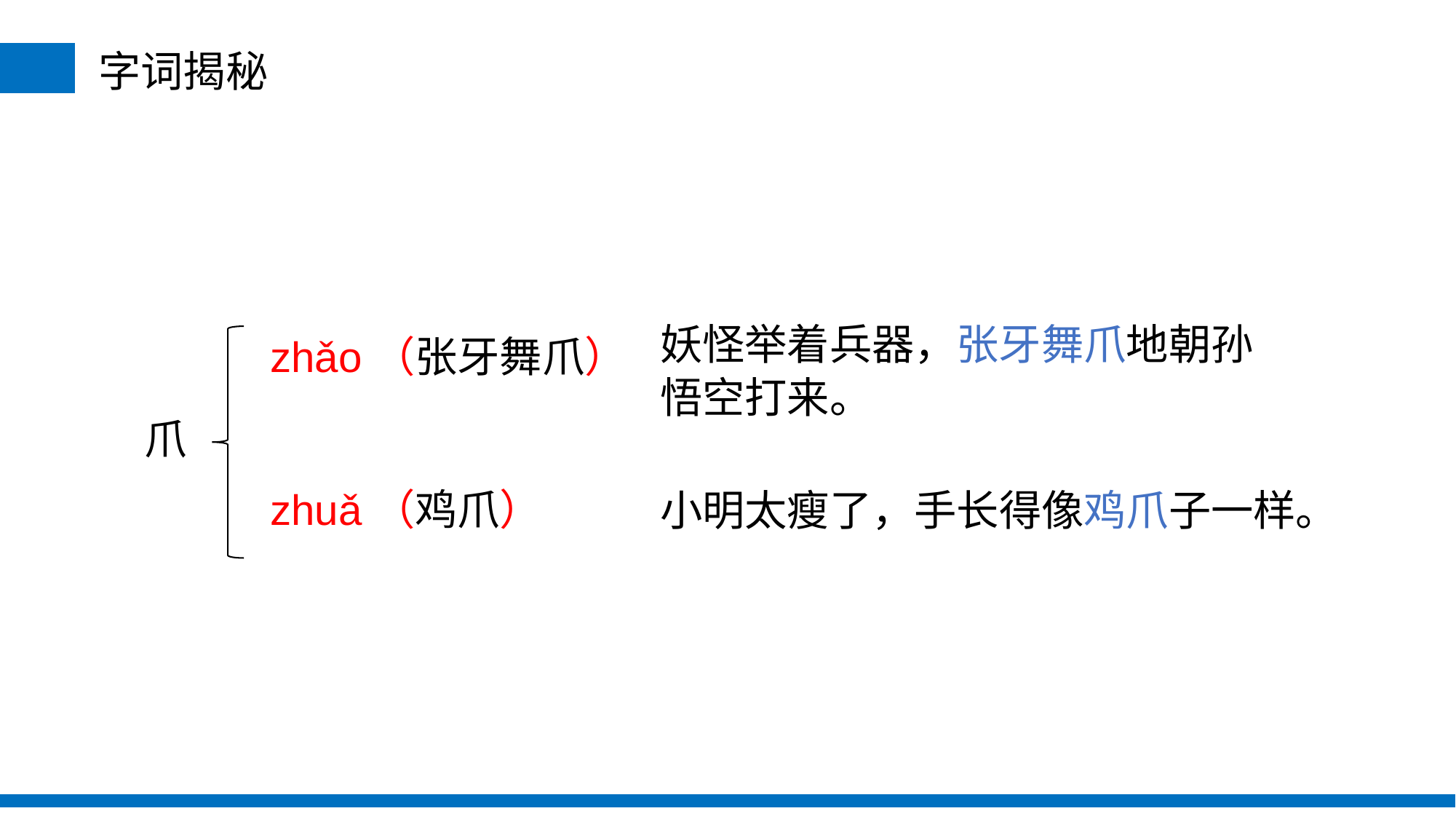

字词揭秘
zhǎo（张牙舞爪）

zhuǎ（鸡爪）

妖怪举着兵器，张牙舞爪地朝孙悟空打来。
爪
小明太瘦了，手长得像鸡爪子一样。